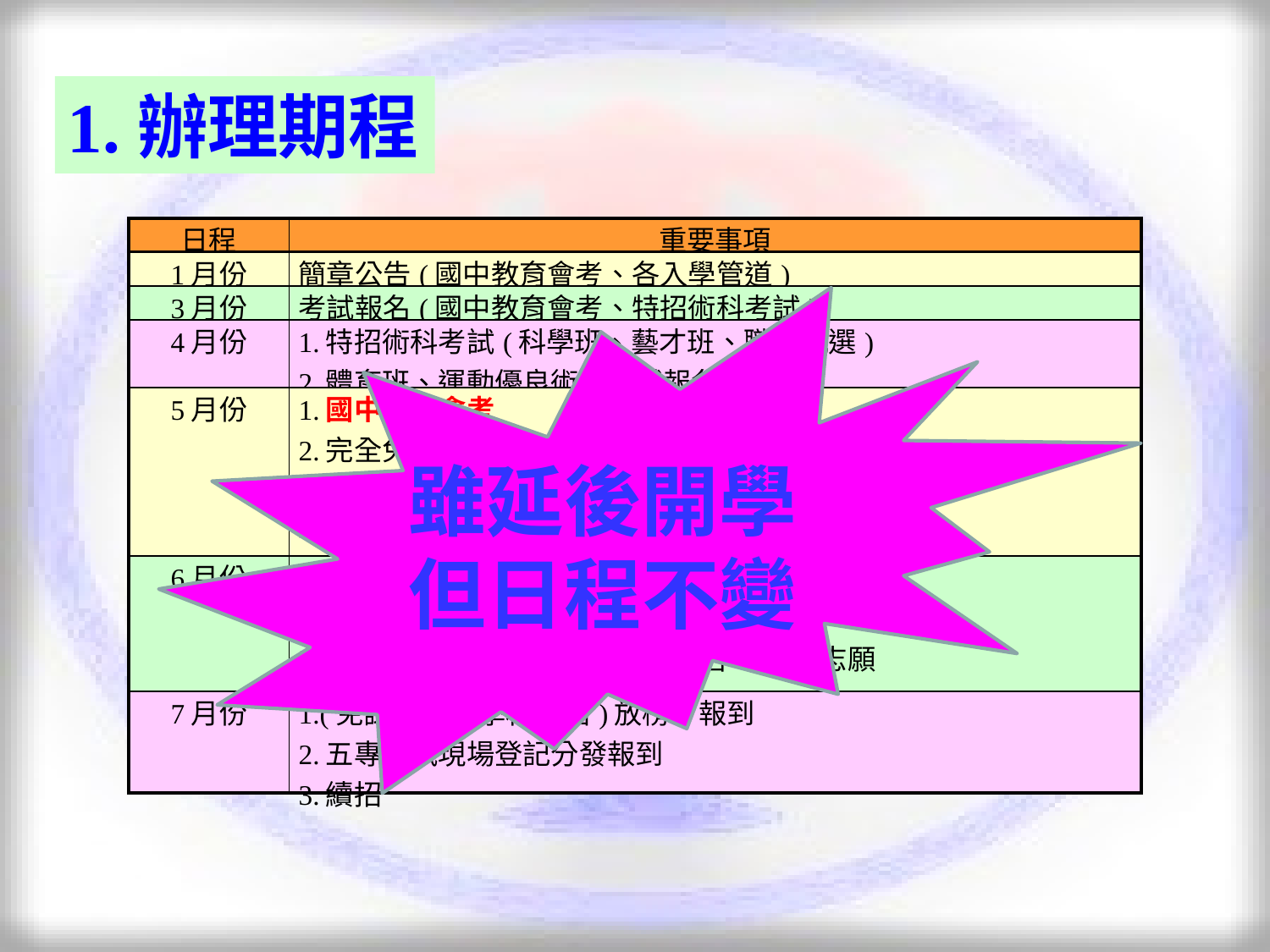

1.辦理期程

| 日程 | 重要事項 |
| --- | --- |
| 1月份 | 簡章公告(國中教育會考、各入學管道) |
| 3月份 | 考試報名(國中教育會考、特招術科考試) |
| 4月份 | 1.特招術科考試(科學班、藝才班、職科甄選) 2.體育班、運動優良術科考試報名 |
| 5月份 | 1.國中教育會考 2.完全免試 3.優先免試、直升入學報名 4.技優甄審、產特優先入學、實用技能班報名 5.體育班、運動優良術科考試 |
| 6月份 | 1.公佈國中教育會考成績 2.學科特招考試 3.(免試入學+學科特招)分發報名&選填志願 4.五專免試報名 |
| 7月份 | 1.(免試入學+學科特招)放榜、報到 2.五專免試現場登記分發報到 3.續招 |

雖延後開學
但日程不變